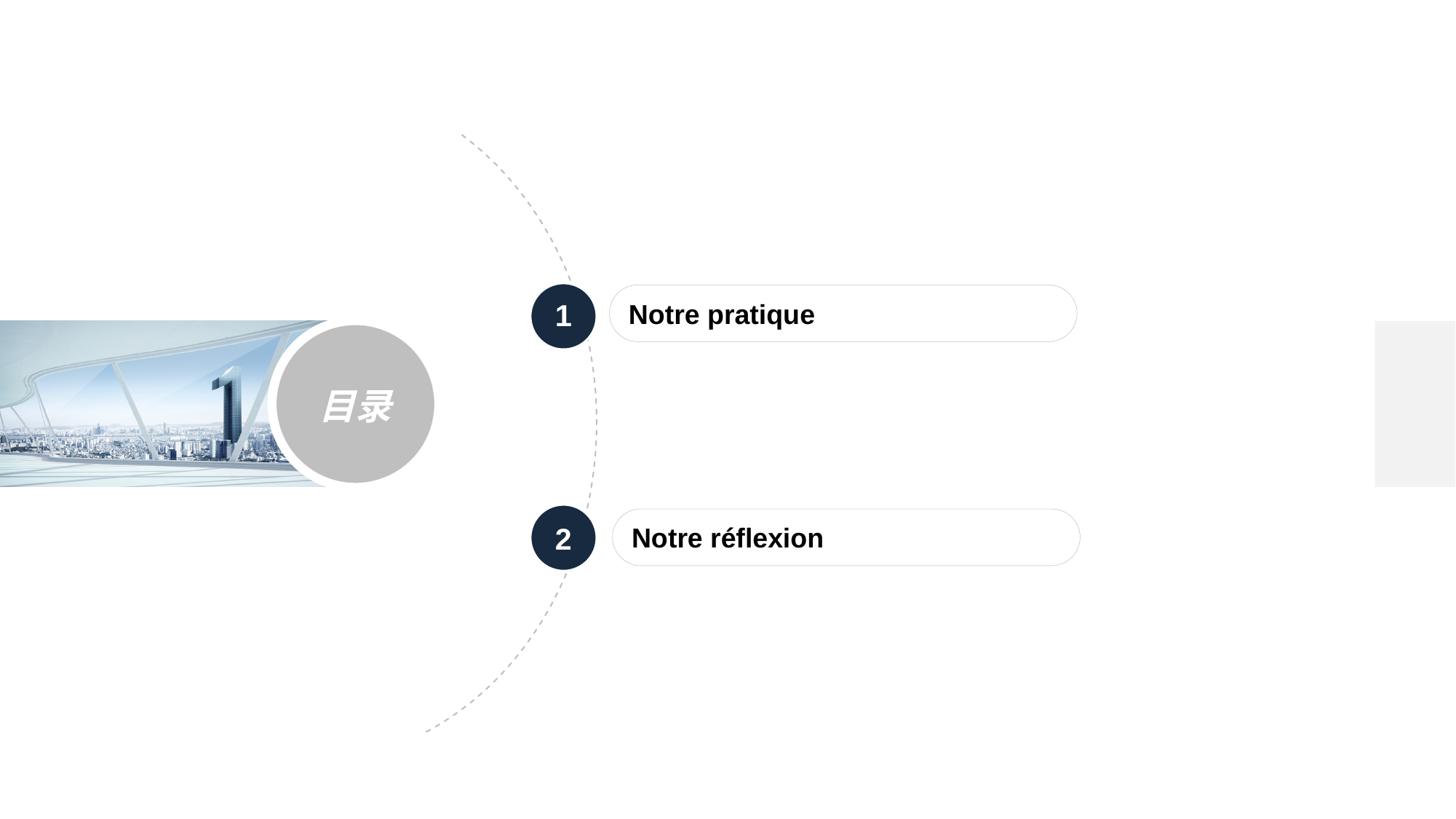

1
Notre pratique
目录

2
Notre réflexion